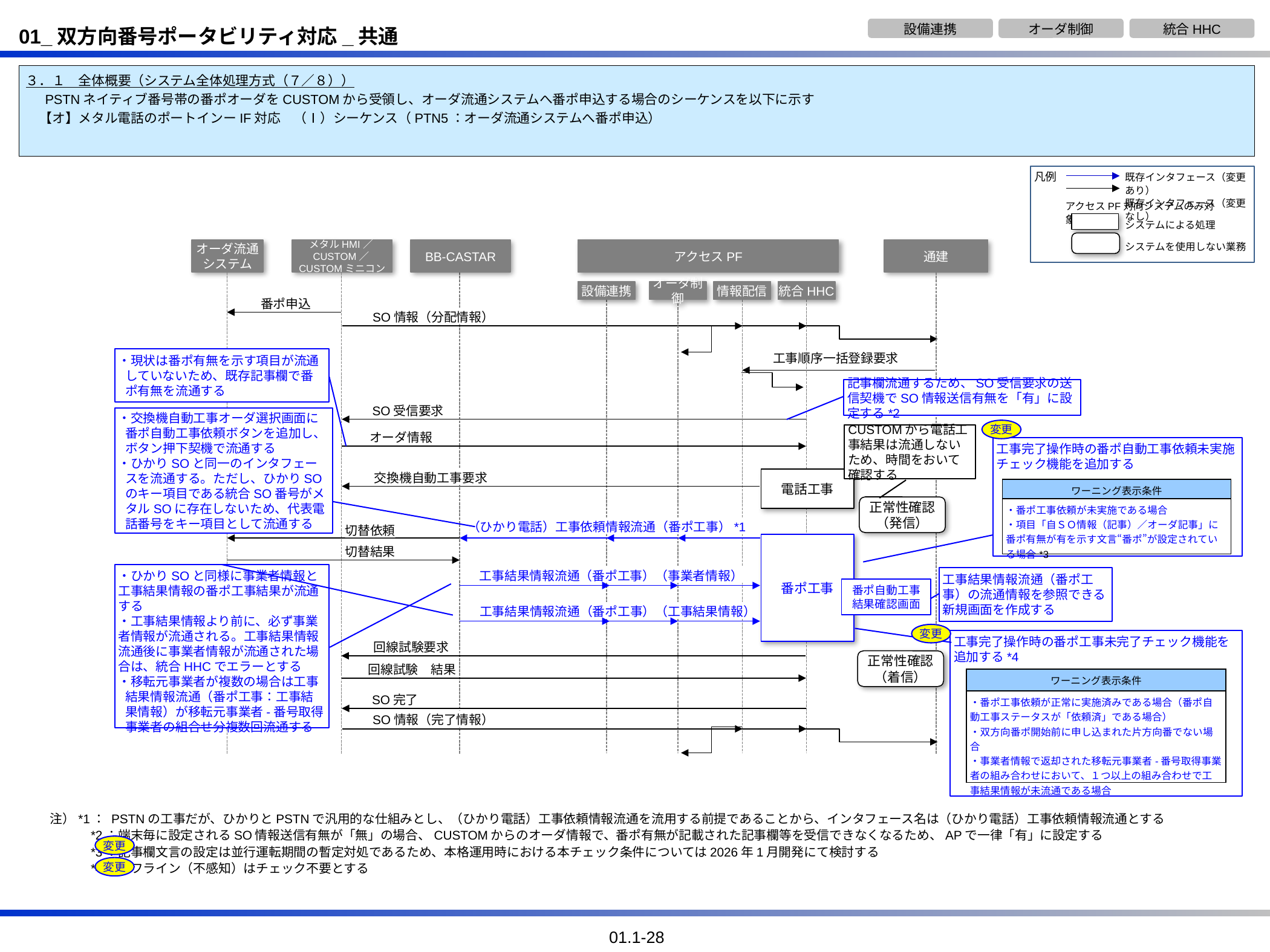

設備連携
オーダ制御
統合HHC
３．１　全体概要（システム全体処理方式（７／８））
　 PSTNネイティブ番号帯の番ポオーダをCUSTOMから受領し、オーダ流通システムへ番ポ申込する場合のシーケンスを以下に示す
　【オ】メタル電話のポートインーIF対応　（Ⅰ）シーケンス（PTN5：オーダ流通システムへ番ポ申込）
凡例
既存インタフェース（変更あり）
既存インタフェース（変更なし）
アクセスPF対向システムのみ対象とする
システムによる処理

システムを使用しない業務
オーダ流通
システム
メタルHMI／CUSTOM／CUSTOMミニコン
BB-CASTAR
アクセスPF
通建
設備連携
オーダ制御
情報配信
統合HHC
番ポ申込
SO情報（分配情報）
・現状は番ポ有無を示す項目が流通していないため、既存記事欄で番ポ有無を流通する
工事順序一括登録要求
記事欄流通するため、SO受信要求の送信契機でSO情報送信有無を「有」に設定する*2
SO受信要求
・交換機自動工事オーダ選択画面に番ポ自動工事依頼ボタンを追加し、ボタン押下契機で流通する
・ひかりSOと同一のインタフェースを流通する。ただし、ひかりSOのキー項目である統合SO番号がメタルSOに存在しないため、代表電話番号をキー項目として流通する
CUSTOMから電話工事結果は流通しないため、時間をおいて確認する
オーダ情報
交換機自動工事要求
電話工事
正常性確認
（発信）
（ひかり電話）工事依頼情報流通（番ポ工事）*1
切替依頼
番ポ工事
切替結果
・ひかりSOと同様に事業者情報と工事結果情報の番ポ工事結果が流通する
・工事結果情報より前に、必ず事業者情報が流通される。工事結果情報流通後に事業者情報が流通された場合は、統合HHCでエラーとする
・移転元事業者が複数の場合は工事結果情報流通（番ポ工事：工事結果情報）が移転元事業者-番号取得事業者の組合せ分複数回流通する
工事結果情報流通（番ポ工事）（事業者情報）
工事結果情報流通（番ポ工事）の流通情報を参照できる
新規画面を作成する
番ポ自動工事
結果確認画面
工事結果情報流通（番ポ工事）（工事結果情報）
回線試験要求
正常性確認
（着信）
回線試験　結果
SO完了
SO情報（完了情報）
注）*1： PSTNの工事だが、ひかりとPSTNで汎用的な仕組みとし、（ひかり電話）工事依頼情報流通を流用する前提であることから、インタフェース名は（ひかり電話）工事依頼情報流通とする
　　　*2：端末毎に設定されるSO情報送信有無が「無」の場合、CUSTOMからのオーダ情報で、番ポ有無が記載された記事欄等を受信できなくなるため、APで一律「有」に設定する
　　　*3：記事欄文言の設定は並行運転期間の暫定対処であるため、本格運用時における本チェック条件については2026年1月開発にて検討する
　　　*4：オフライン（不感知）はチェック不要とする
変更
工事完了操作時の番ポ自動工事依頼未実施
チェック機能を追加する
| ワーニング表示条件 |
| --- |
| ・番ポ工事依頼が未実施である場合 ・項目「自ＳＯ情報（記事）／オーダ記事」に番ポ有無が有を示す文言“番ポ”が設定されている場合\*3 |
変更
工事完了操作時の番ポ工事未完了チェック機能を追加する*4
| ワーニング表示条件 |
| --- |
| ・番ポ工事依頼が正常に実施済みである場合（番ポ自動工事ステータスが「依頼済」である場合） ・双方向番ポ開始前に申し込まれた片方向番でない場合 ・事業者情報で返却された移転元事業者-番号取得事業者の組み合わせにおいて、１つ以上の組み合わせで工事結果情報が未流通である場合 |
変更
変更
01.1-28